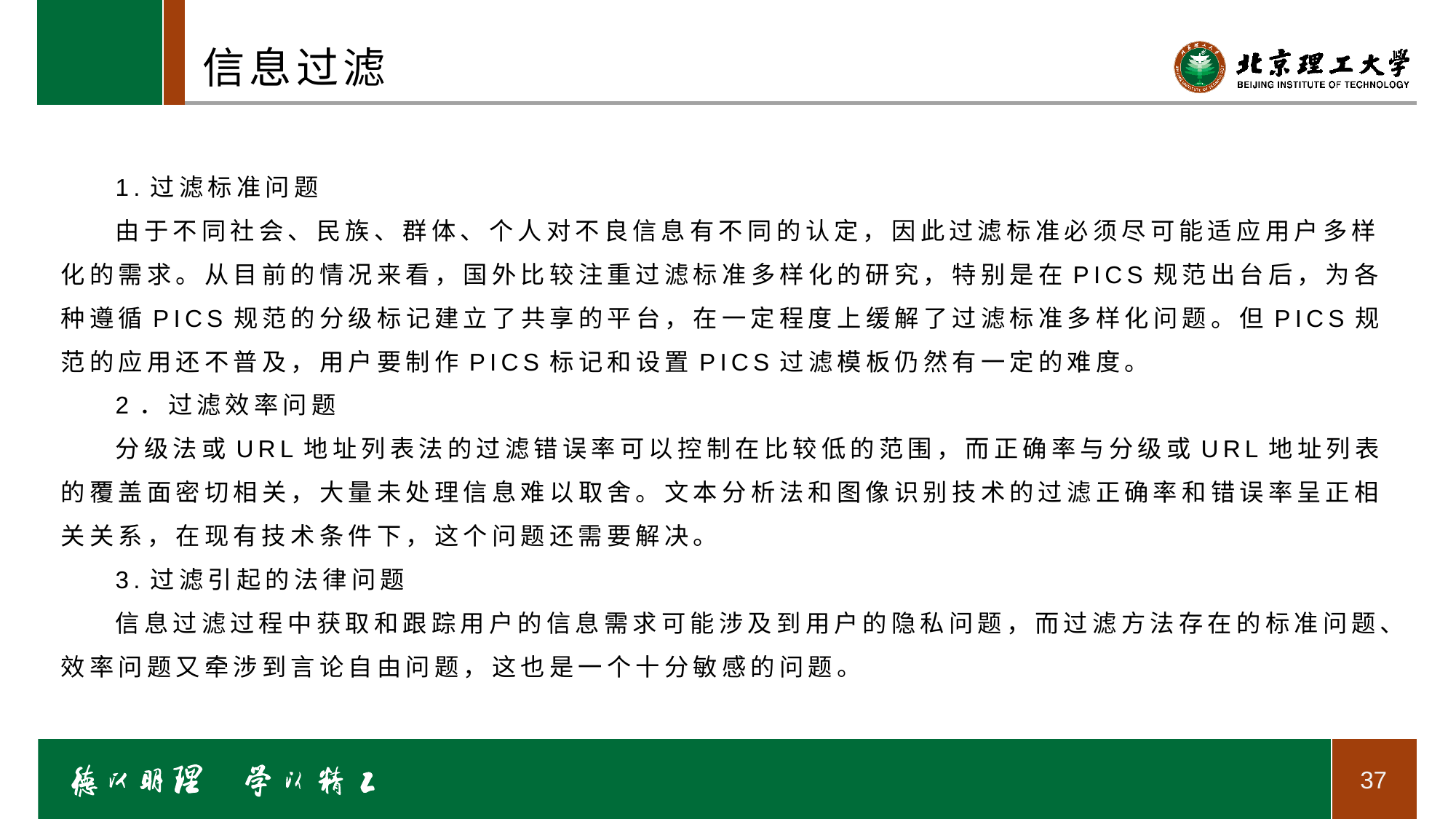

# 信息过滤
1.过滤标准问题
由于不同社会、民族、群体、个人对不良信息有不同的认定，因此过滤标准必须尽可能适应用户多样化的需求。从目前的情况来看，国外比较注重过滤标准多样化的研究，特别是在PICS规范出台后，为各种遵循PICS规范的分级标记建立了共享的平台，在一定程度上缓解了过滤标准多样化问题。但PICS规范的应用还不普及，用户要制作PICS标记和设置PICS过滤模板仍然有一定的难度。
2．过滤效率问题
分级法或URL地址列表法的过滤错误率可以控制在比较低的范围，而正确率与分级或URL地址列表的覆盖面密切相关，大量未处理信息难以取舍。文本分析法和图像识别技术的过滤正确率和错误率呈正相关关系，在现有技术条件下，这个问题还需要解决。
3.过滤引起的法律问题
信息过滤过程中获取和跟踪用户的信息需求可能涉及到用户的隐私问题，而过滤方法存在的标准问题、效率问题又牵涉到言论自由问题，这也是一个十分敏感的问题。